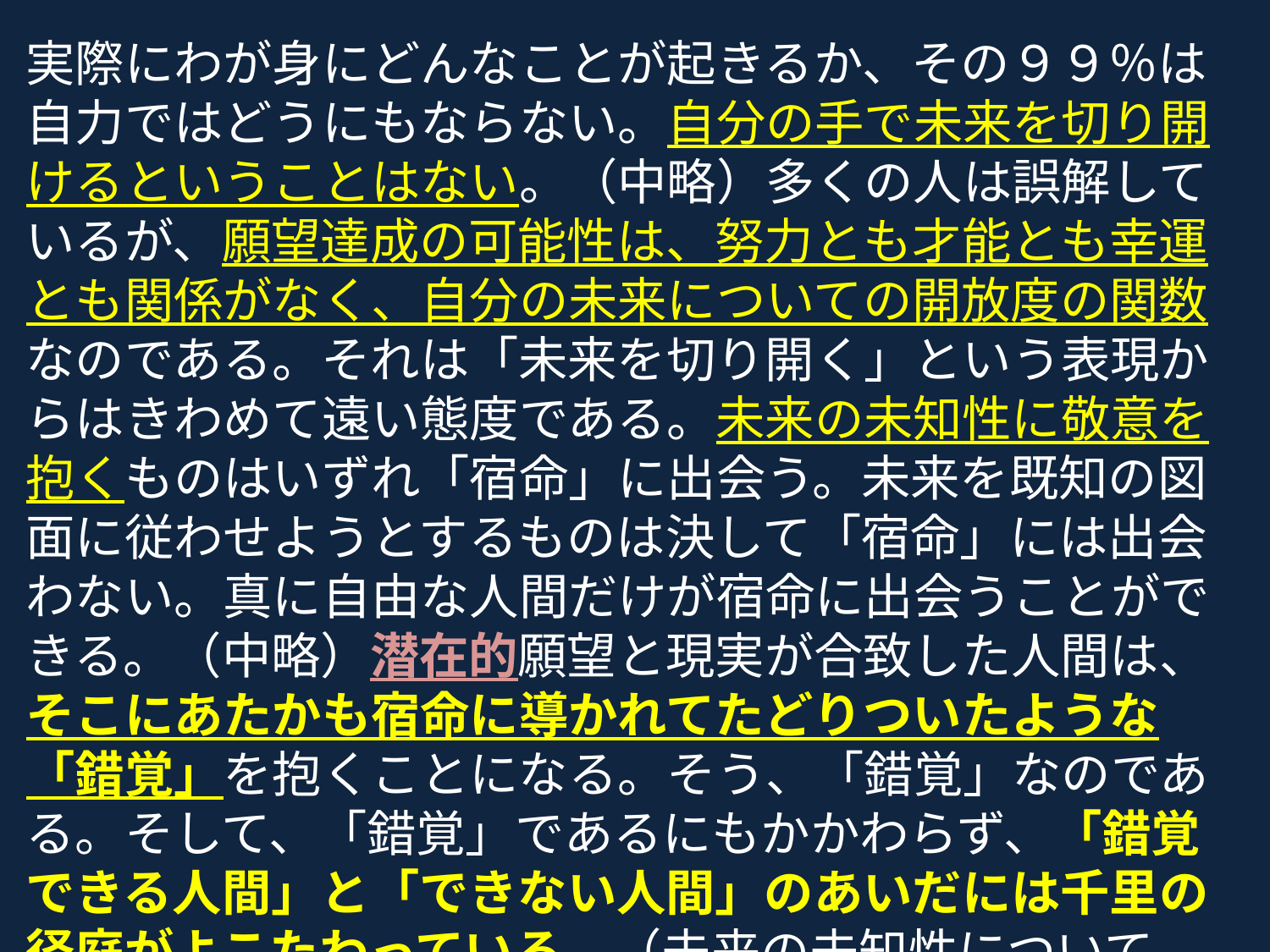

実際にわが身にどんなことが起きるか、その９９％は自力ではどうにもならない。自分の手で未来を切り開けるということはない。（中略）多くの人は誤解しているが、願望達成の可能性は、努力とも才能とも幸運とも関係がなく、自分の未来についての開放度の関数なのである。それは「未来を切り開く」という表現からはきわめて遠い態度である。未来の未知性に敬意を抱くものはいずれ「宿命」に出会う。未来を既知の図面に従わせようとするものは決して「宿命」には出会わない。真に自由な人間だけが宿命に出会うことができる。（中略）潜在的願望と現実が合致した人間は、そこにあたかも宿命に導かれてたどりついたような「錯覚」を抱くことになる。そう、「錯覚」なのである。そして、「錯覚」であるにもかかわらず、「錯覚できる人間」と「できない人間」のあいだには千里の径庭がよこたわっている。（未来の未知性について　内田　樹）